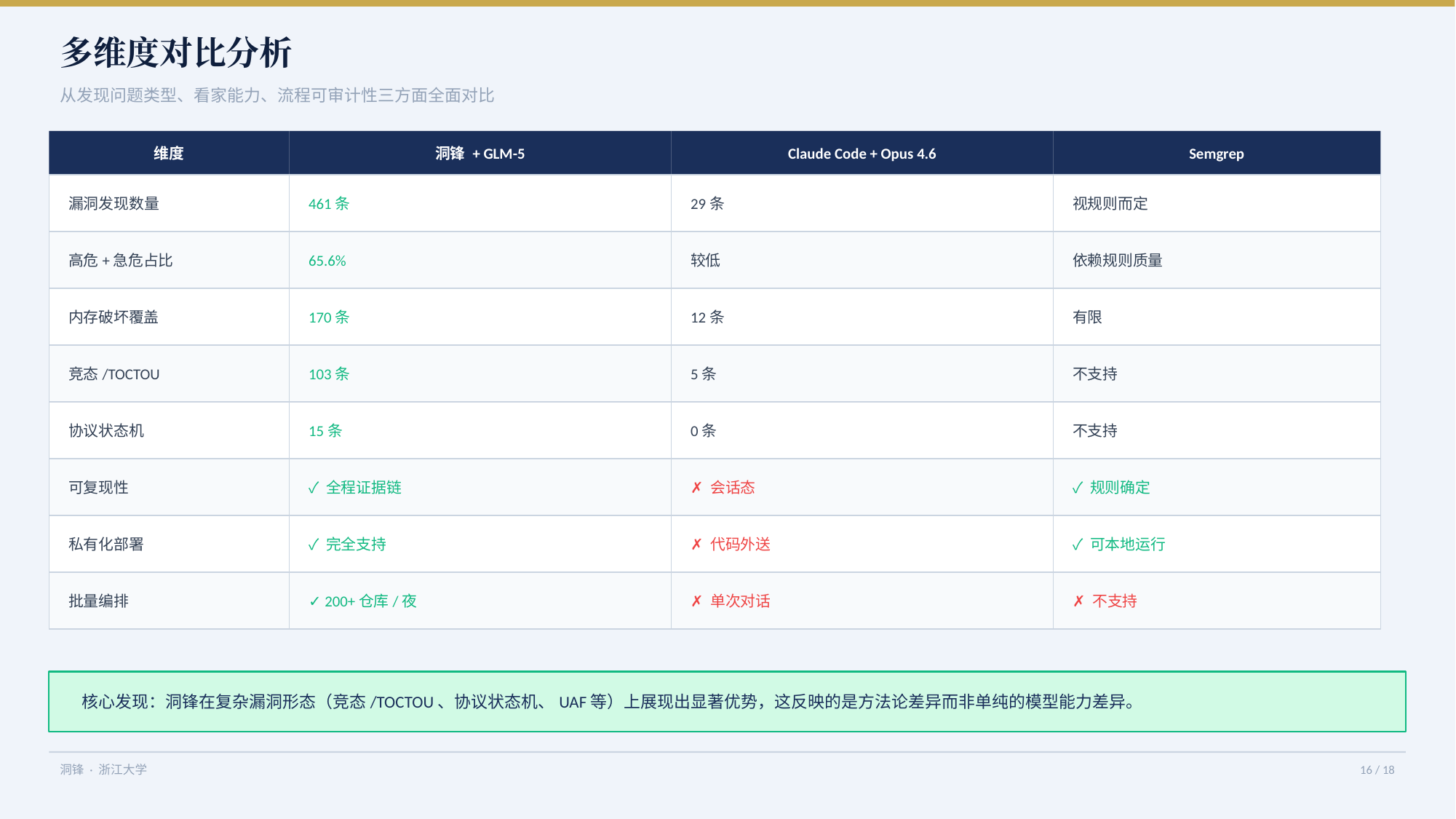

多维度对比分析
从发现问题类型、看家能力、流程可审计性三方面全面对比

维度

洞锋 + GLM-5

Claude Code + Opus 4.6

Semgrep

漏洞发现数量

461条

29条

视规则而定

高危+急危占比

65.6%

较低

依赖规则质量

内存破坏覆盖

170条

12条

有限

竞态/TOCTOU

103条

5条

不支持

协议状态机

15条

0条

不支持

可复现性

✓ 全程证据链

✗ 会话态

✓ 规则确定

私有化部署

✓ 完全支持

✗ 代码外送

✓ 可本地运行

批量编排

✓ 200+仓库/夜

✗ 单次对话

✗ 不支持

核心发现：洞锋在复杂漏洞形态（竞态/TOCTOU、协议状态机、UAF等）上展现出显著优势，这反映的是方法论差异而非单纯的模型能力差异。

洞锋 · 浙江大学
16 / 18